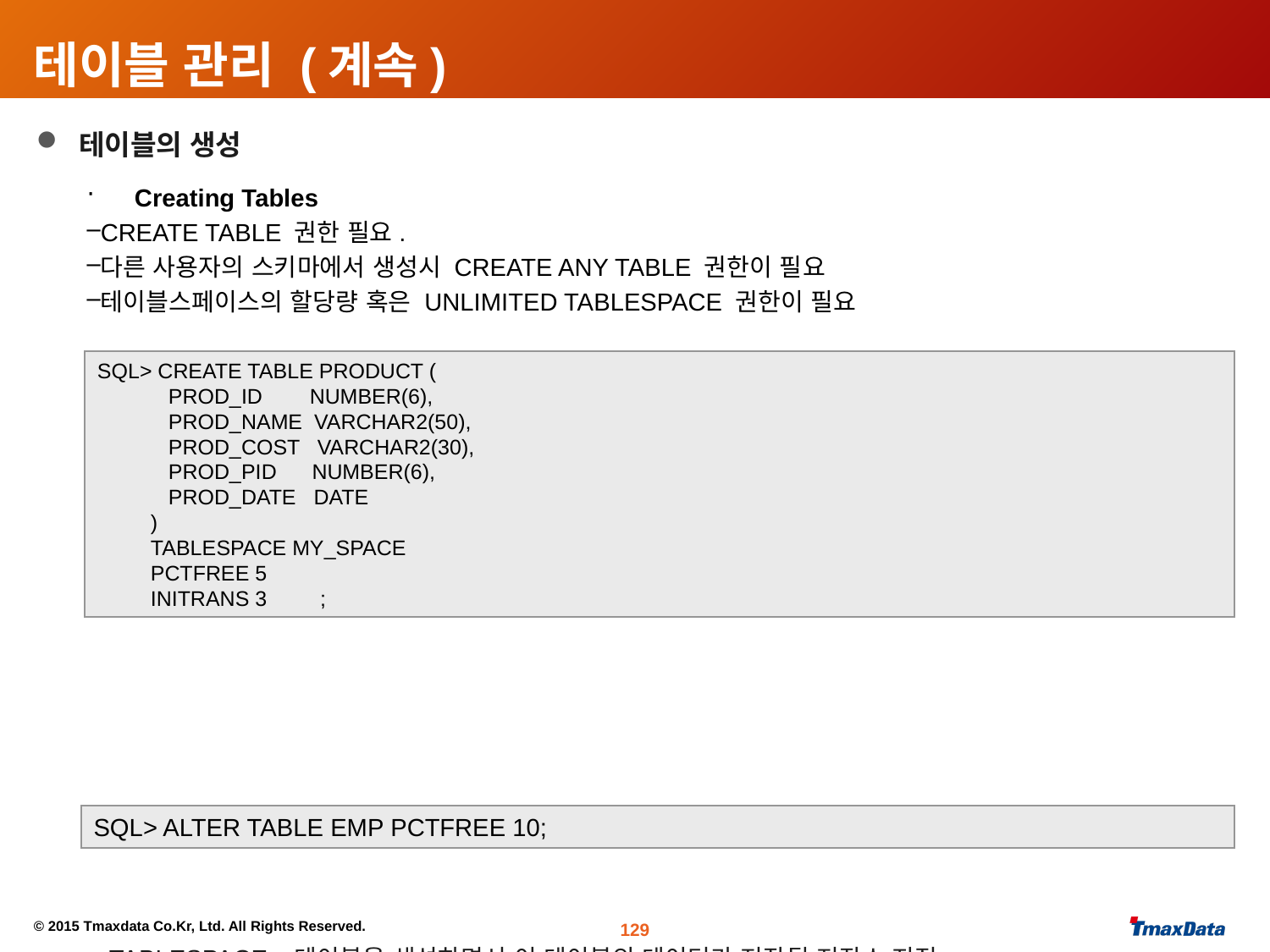

# 테이블 관리 (계속)
 테이블의 생성

 TABLESPACE : 테이블을 생성하면서 이 테이블의 데이터가 저장될 저장소 지정.
 PCTFREE : 테이블의 각 데이터 블록에 있는 공간 비율로 행을 갱신하기 위해 예약해 두는 공간의 비율(%.)
 INITRANS : 테이블에 할당된 데이터 블록에 동시에 엑세스 가능한 트렉젝션의 초기값 (기본값 : 2)
Creating Tables
CREATE TABLE 권한 필요.
다른 사용자의 스키마에서 생성시 CREATE ANY TABLE 권한이 필요
테이블스페이스의 할당량 혹은 UNLIMITED TABLESPACE 권한이 필요
SQL> CREATE TABLE PRODUCT (
            PROD_ID        NUMBER(6),
            PROD_NAME  VARCHAR2(50),
            PROD_COST   VARCHAR2(30),
            PROD_PID      NUMBER(6),
            PROD_DATE   DATE
         )
         TABLESPACE MY_SPACE
         PCTFREE 5
         INITRANS 3         ;
SQL> ALTER TABLE EMP PCTFREE 10;